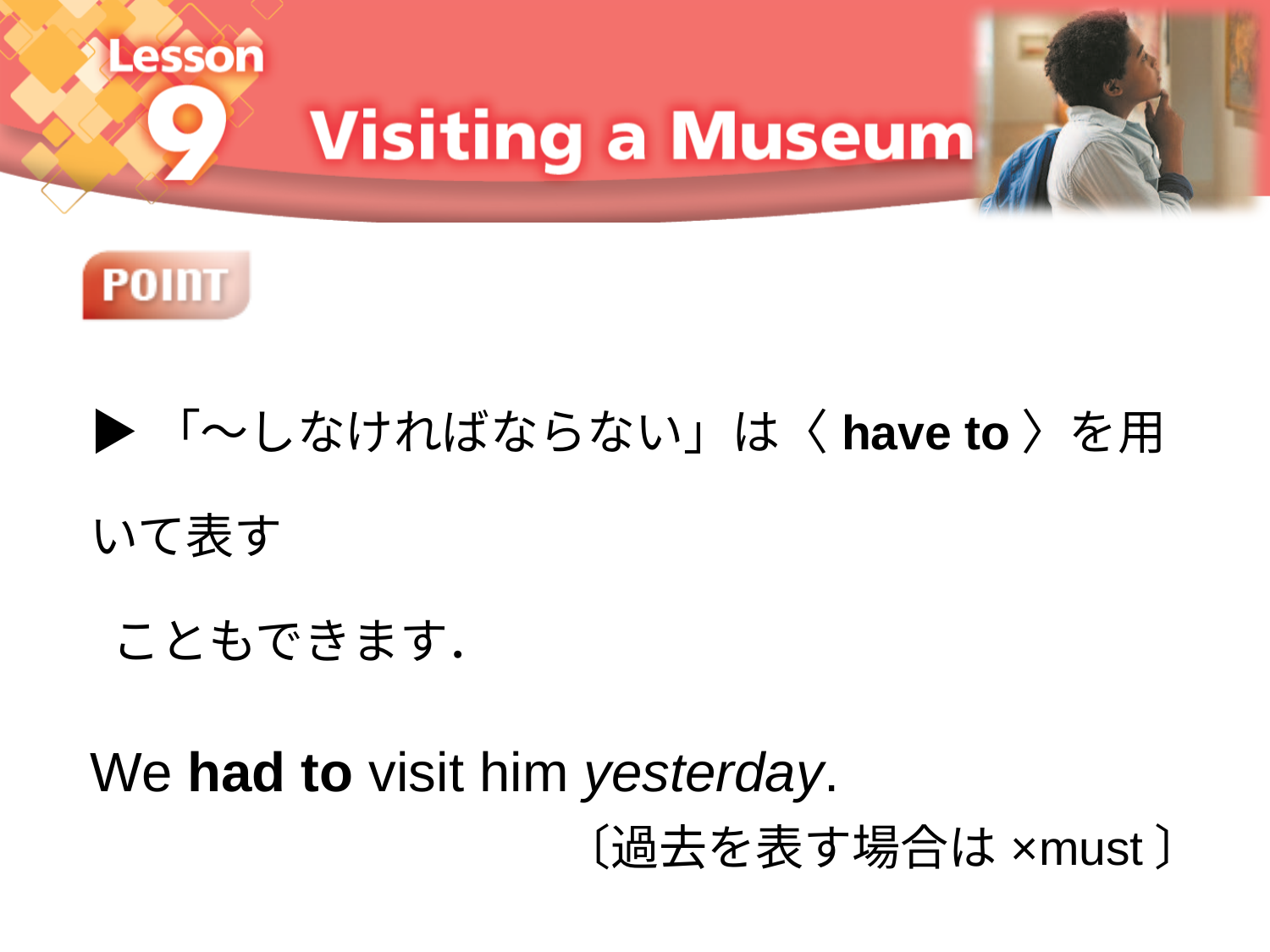

▶「～しなければならない」は〈have to〉を用いて表す　
  こともできます．

We had to visit him yesterday.
〔過去を表す場合は×must〕